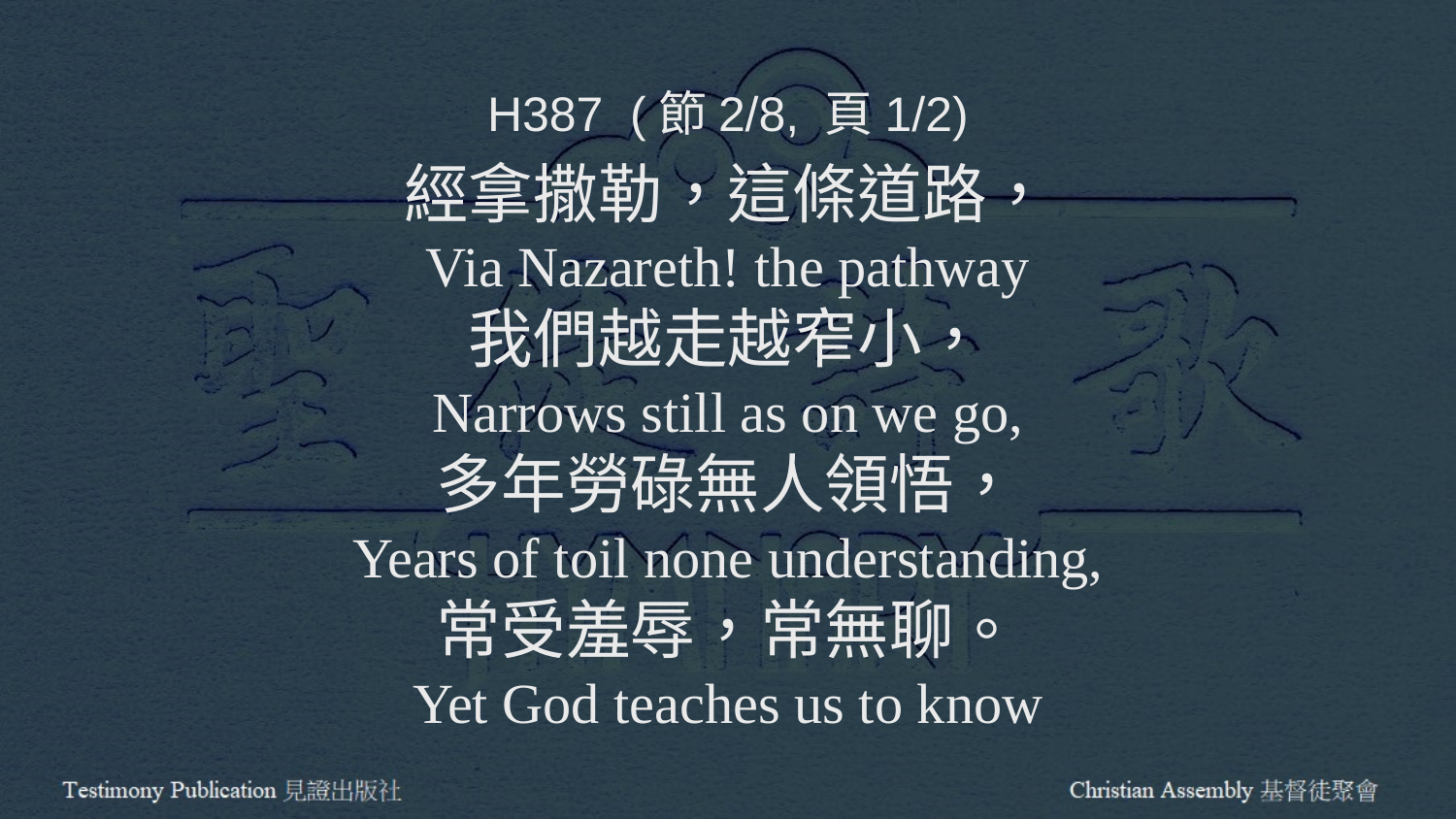

H387  (節2/8, 頁1/2)
經拿撒勒，這條道路，
Via Nazareth! the pathway
我們越走越窄小，
Narrows still as on we go,
多年勞碌無人領悟，
Years of toil none understanding,
常受羞辱，常無聊。
Yet God teaches us to know